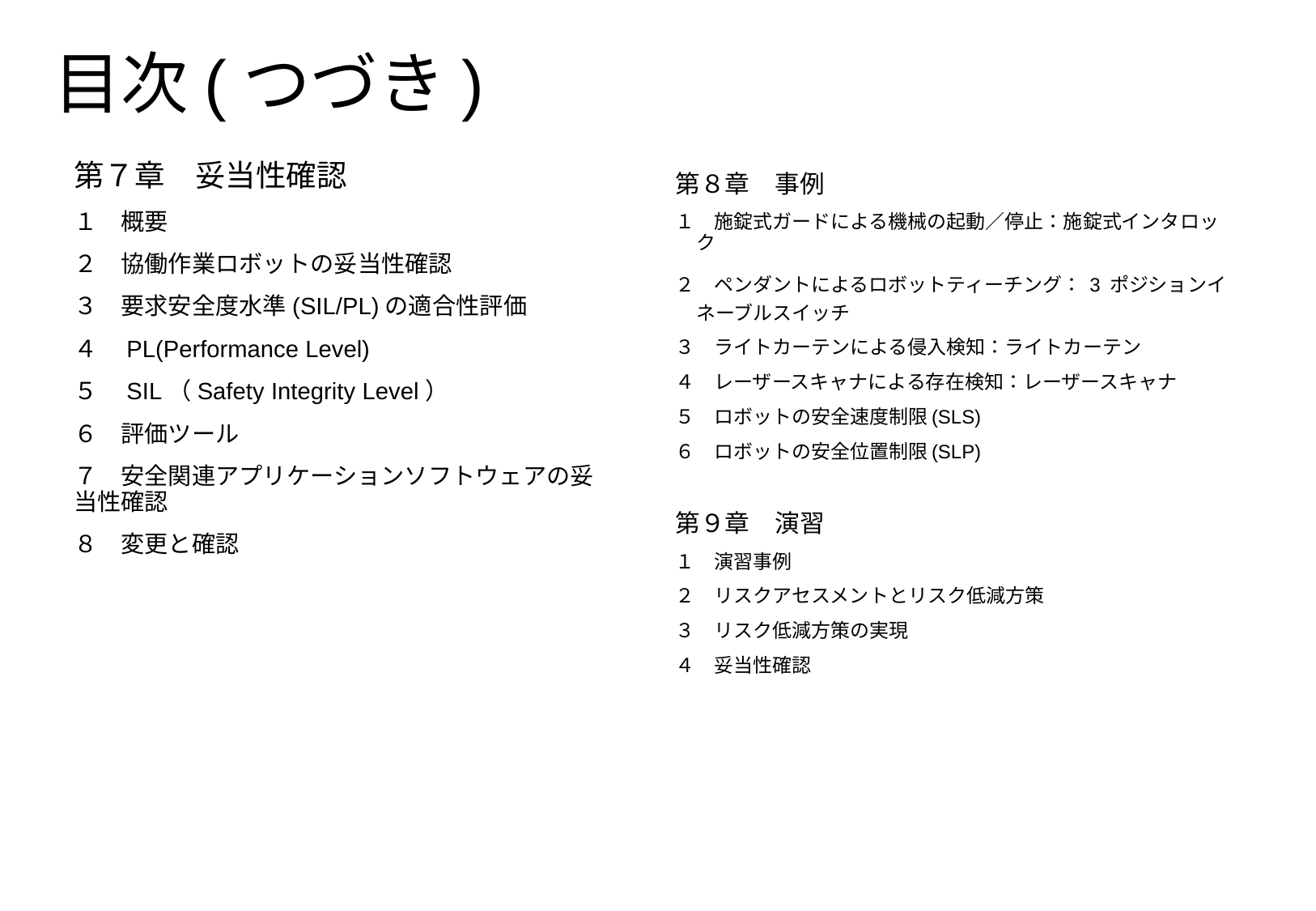

目次(つづき)

第８章　事例
１　施錠式ガードによる機械の起動／停止：施錠式インタロック
２　ペンダントによるロボットティーチング： 3 ポジションイネーブルスイッチ
３　ライトカーテンによる侵入検知：ライトカーテン
４　レーザースキャナによる存在検知：レーザースキャナ
５　ロボットの安全速度制限(SLS)
６　ロボットの安全位置制限(SLP)

第９章　演習
１　演習事例
２　リスクアセスメントとリスク低減方策
３　リスク低減方策の実現
４　妥当性確認

第７章　妥当性確認
１　概要
２　協働作業ロボットの妥当性確認
３　要求安全度水準(SIL/PL)の適合性評価
４　PL(Performance Level)
５　SIL（Safety Integrity Level）
６　評価ツール
７　安全関連アプリケーションソフトウェアの妥当性確認
８　変更と確認